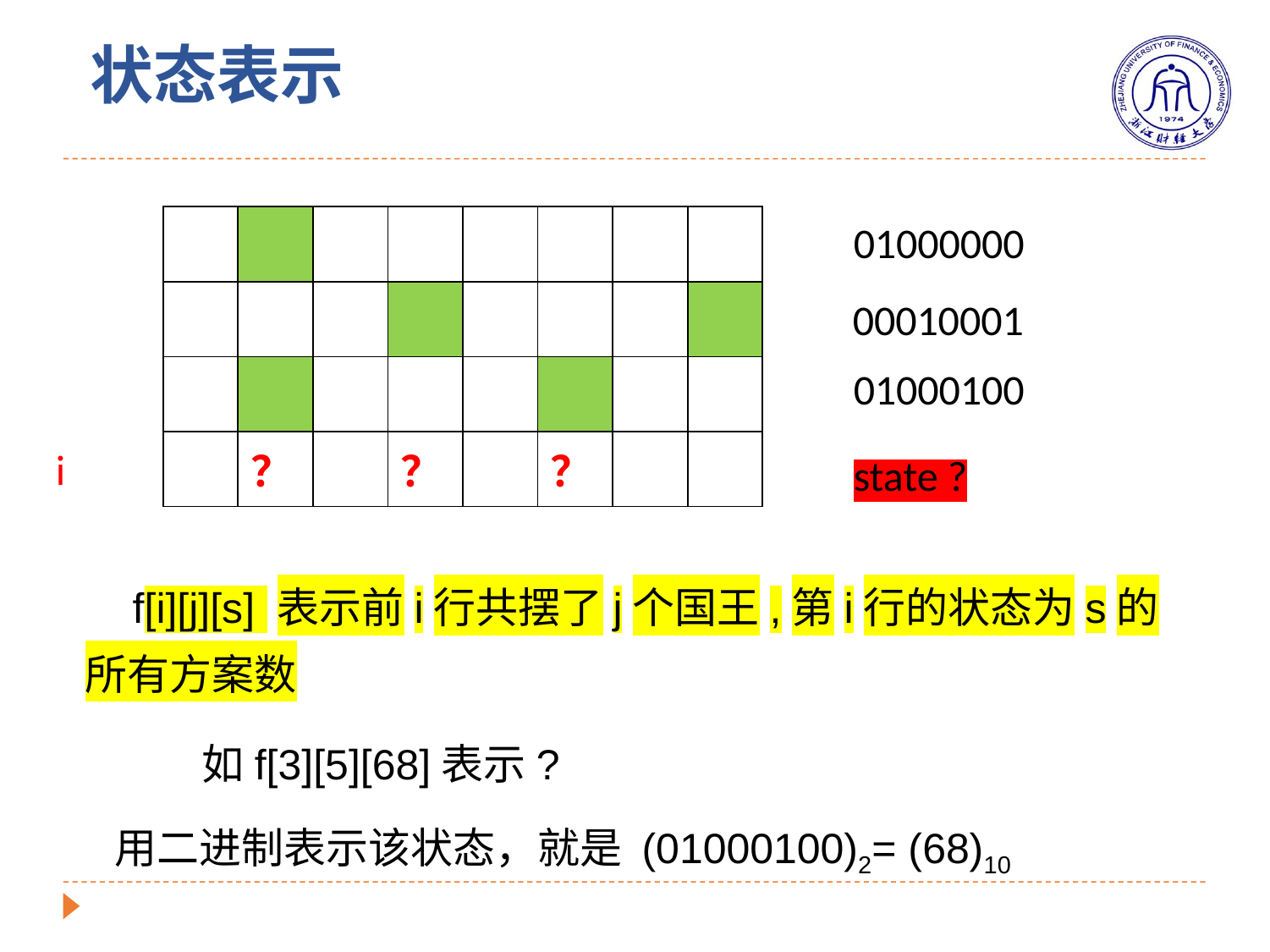

状态表示
|  |  |  |  |  |  |  |  |
| --- | --- | --- | --- | --- | --- | --- | --- |
01000000
|  |  |  |  |  |  |  |  |
| --- | --- | --- | --- | --- | --- | --- | --- |
00010001
|  |  |  |  |  |  |  |  |
| --- | --- | --- | --- | --- | --- | --- | --- |
01000100
|  | ？ | ？ | ？ |  | ？？ |  | ？ |
| --- | --- | --- | --- | --- | --- | --- | --- |
i
state ?
    f[i][j][s] 表示前i行共摆了j个国王,第i行的状态为s的所有方案数
如f[3][5][68]表示?
用二进制表示该状态，就是 (01000100)2= (68)10
35